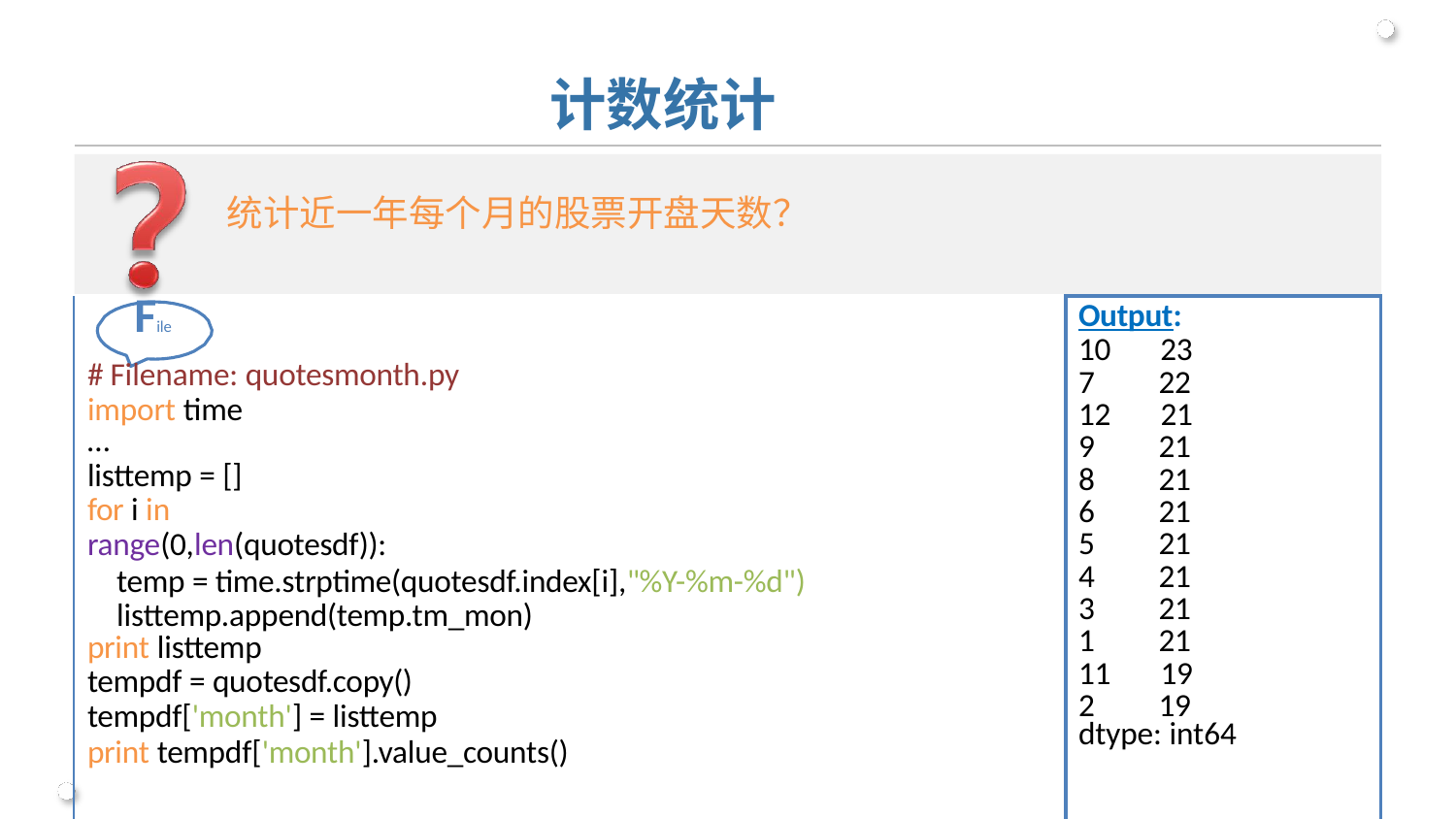

# 计数统计

统计近一年每个月的股票开盘天数？
| File # Filename: quotesmonth.py import time … listtemp = [] for i in range(0,len(quotesdf)): temp = time.strptime(quotesdf.index[i],"%Y-%m-%d") listtemp.append(temp.tm\_mon) print listtemp tempdf = quotesdf.copy() tempdf['month'] = listtemp print tempdf['month'].value\_counts() | Output: |
| --- | --- |
|  | 10 23 |
|  | 7 22 |
|  | 12 21 |
|  | 9 21 |
|  | 8 21 |
|  | 6 21 |
|  | 5 21 |
|  | 4 21 |
|  | 3 21 |
|  | 1 21 |
|  | 11 19 |
|  | 2 19 |
|  | dtype: int64 |